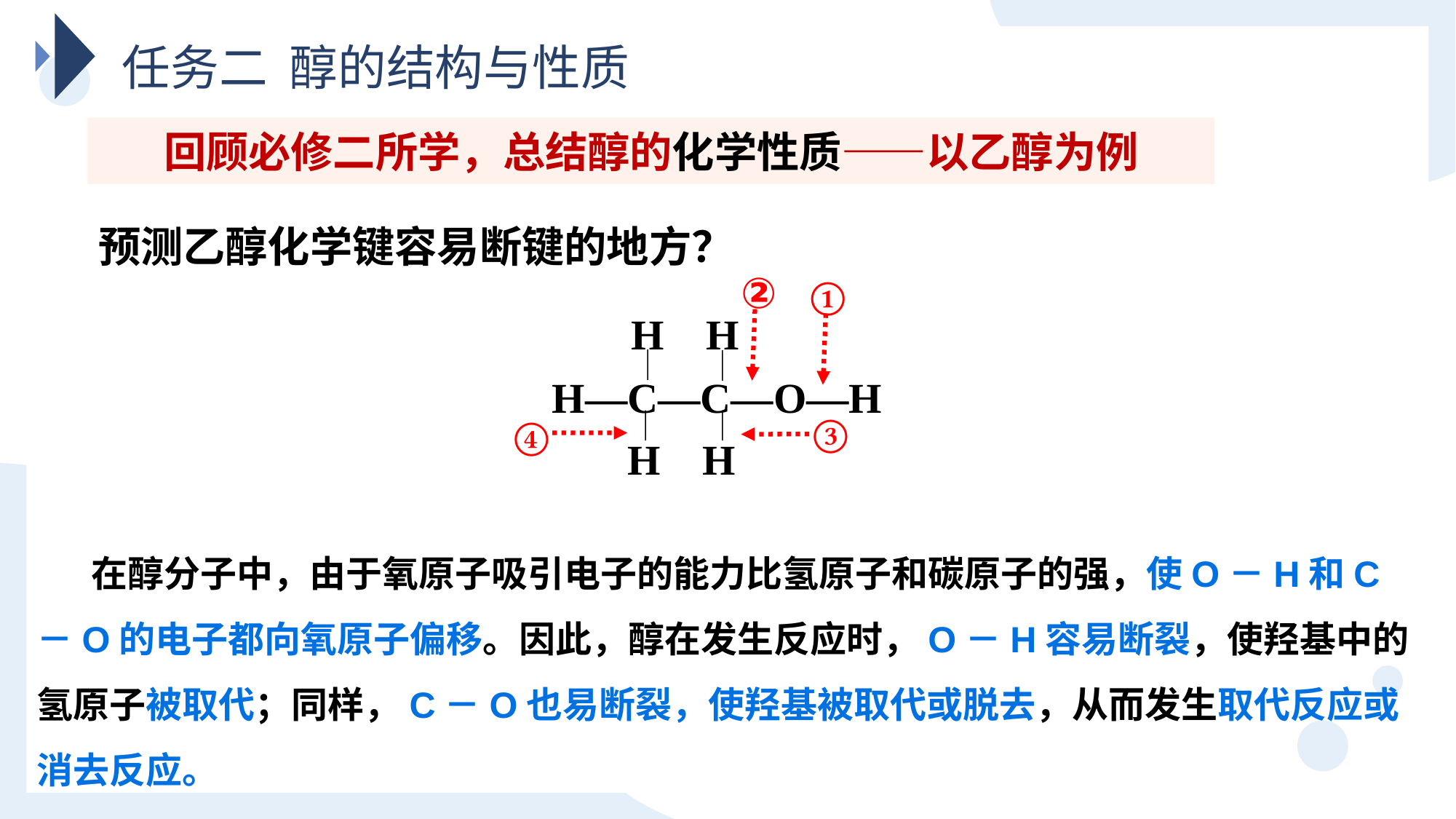

任务二  醇的结构与性质

回顾必修二所学，总结醇的化学性质——以乙醇为例
预测乙醇化学键容易断键的地方？
②

①

H    H

H—C—C—O—H

 H    H
④

③

在醇分子中，由于氧原子吸引电子的能力比氢原子和碳原子的强，使O－H和C－O的电子都向氧原子偏移。因此，醇在发生反应时，O－H容易断裂，使羟基中的氢原子被取代；同样，C－O也易断裂，使羟基被取代或脱去，从而发生取代反应或消去反应。